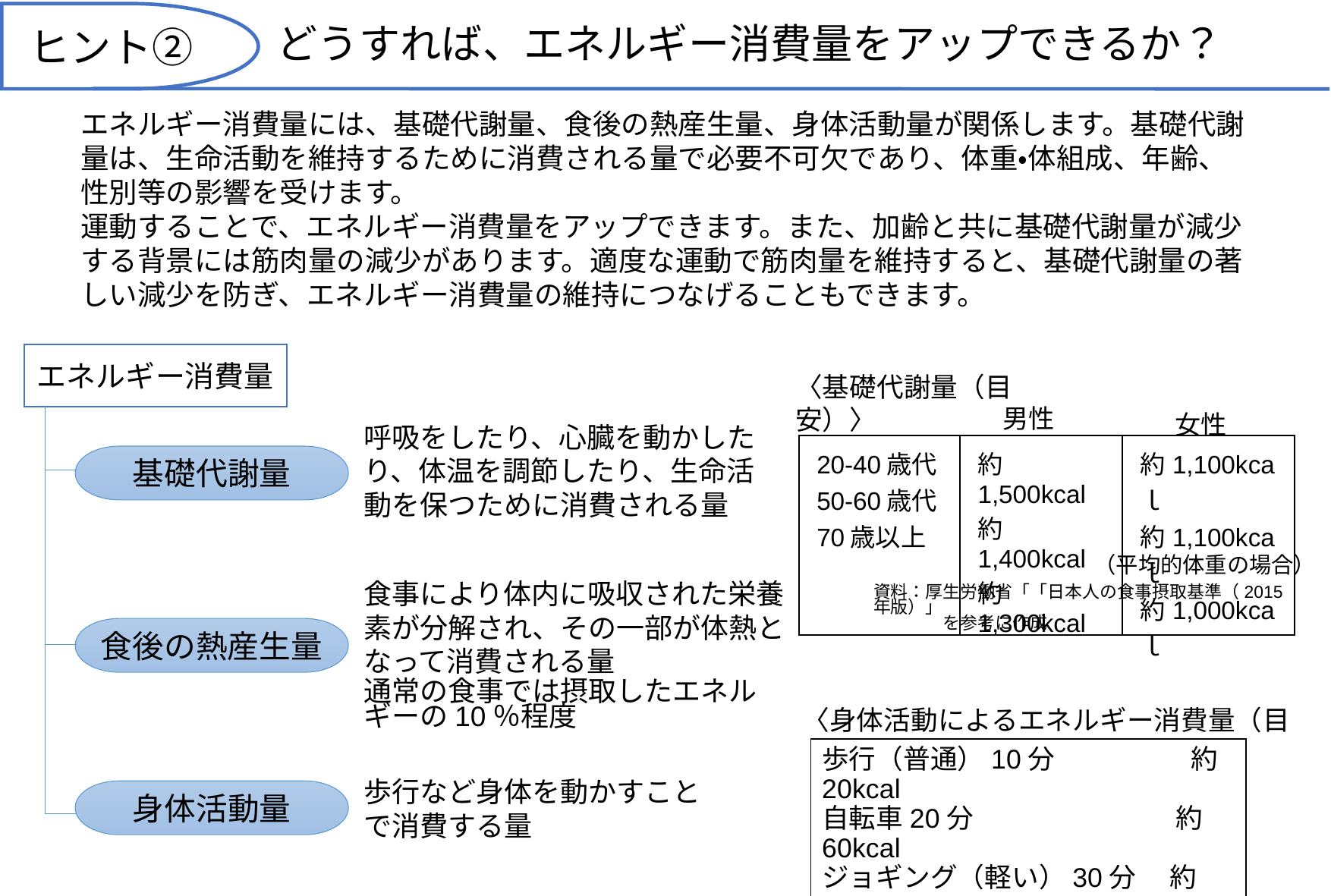

ヒント②
どうすれば、エネルギー消費量をアップできるか？
エネルギー消費量には、基礎代謝量、食後の熱産生量、身体活動量が関係します。基礎代謝量は、生命活動を維持するために消費される量で必要不可欠であり、体重・体組成、年齢、性別等の影響を受けます。
運動することで、エネルギー消費量をアップできます。また、加齢と共に基礎代謝量が減少する背景には筋肉量の減少があります。適度な運動で筋肉量を維持すると、基礎代謝量の著しい減少を防ぎ、エネルギー消費量の維持につなげることもできます。
エネルギー消費量
〈基礎代謝量（目安）〉
男性
女性
呼吸をしたり、心臓を動かしたり、体温を調節したり、生命活動を保つために消費される量
| 20-40歳代 50-60歳代 70歳以上 | 約1,500kcal 約1,400kcal 約1,300kcal | 約1,100kcaｌ 約1,100kcaｌ 約1,000kcaｌ |
| --- | --- | --- |
基礎代謝量
（平均的体重の場合）
食事により体内に吸収された栄養素が分解され、その一部が体熱となって消費される量
資料：厚生労働省「「日本人の食事摂取基準（2015年版）」
　　　　を参考に作成
食後の熱産生量
通常の食事では摂取したエネルギーの10％程度
〈身体活動によるエネルギー消費量（目安）〉
歩行（普通）10分　　　　　約20kcal
自転車20分　　　　　　　  約60kcal
ジョギング（軽い）30分　 約150kcal
歩行など身体を動かすことで消費する量
身体活動量
（体重60kgの人の場合）
４